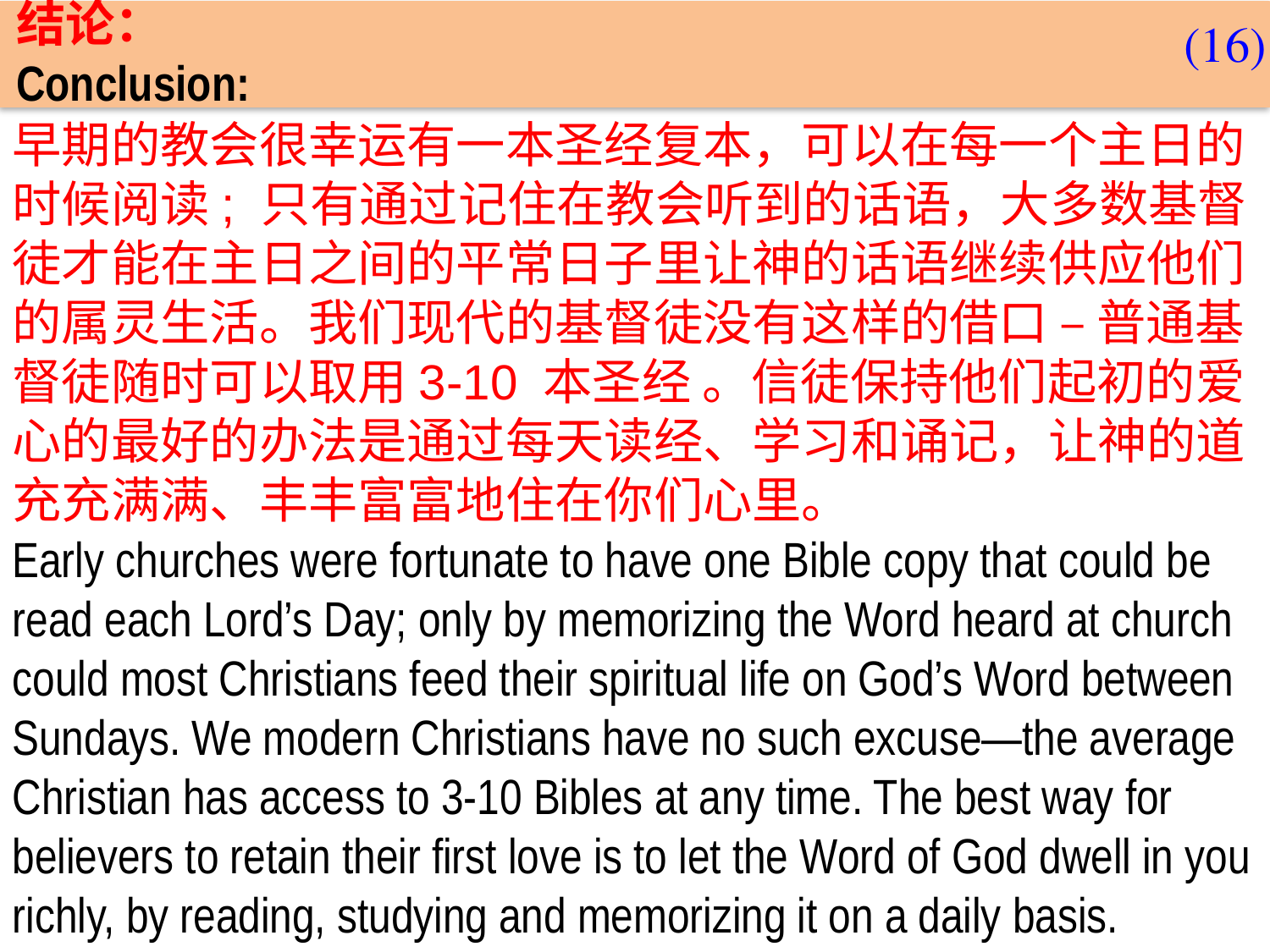

结论：
Conclusion:

(16)
早期的教会很幸运有一本圣经复本，可以在每一个主日的时候阅读; 只有通过记住在教会听到的话语，大多数基督徒才能在主日之间的平常日子里让神的话语继续供应他们的属灵生活。我们现代的基督徒没有这样的借口 – 普通基督徒随时可以取用3-10 本圣经 。信徒保持他们起初的爱心的最好的办法是通过每天读经、学习和诵记，让神的道充充满满、丰丰富富地住在你们心里。
Early churches were fortunate to have one Bible copy that could be read each Lord’s Day; only by memorizing the Word heard at church could most Christians feed their spiritual life on God’s Word between Sundays. We modern Christians have no such excuse—the average Christian has access to 3-10 Bibles at any time. The best way for believers to retain their first love is to let the Word of God dwell in you richly, by reading, studying and memorizing it on a daily basis.